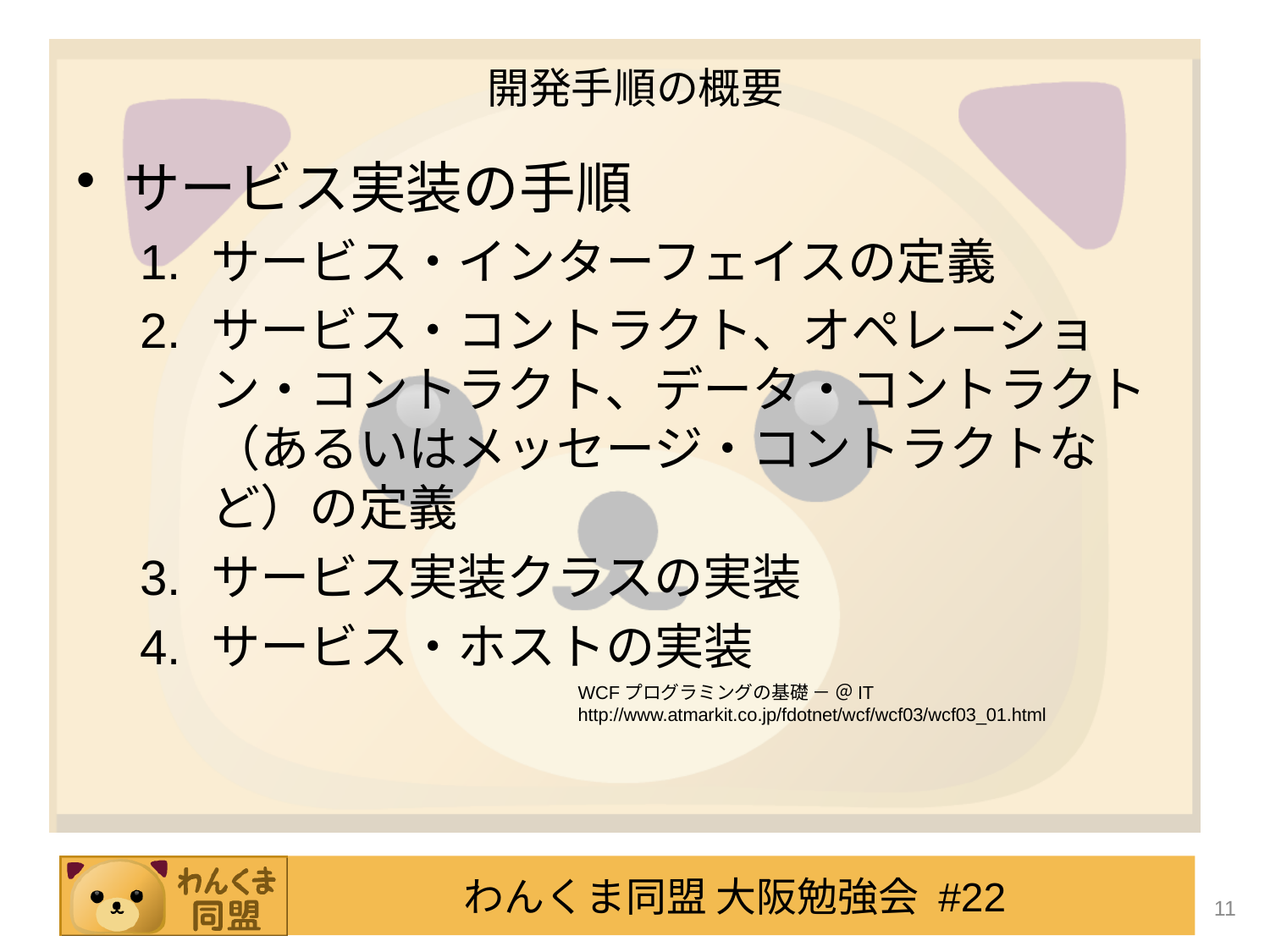

# 開発手順の概要
サービス実装の手順
サービス・インターフェイスの定義
サービス・コントラクト、オペレーション・コントラクト、データ・コントラクト（あるいはメッセージ・コントラクトなど）の定義
サービス実装クラスの実装
サービス・ホストの実装
WCFプログラミングの基礎 － ＠IT
http://www.atmarkit.co.jp/fdotnet/wcf/wcf03/wcf03_01.html
11